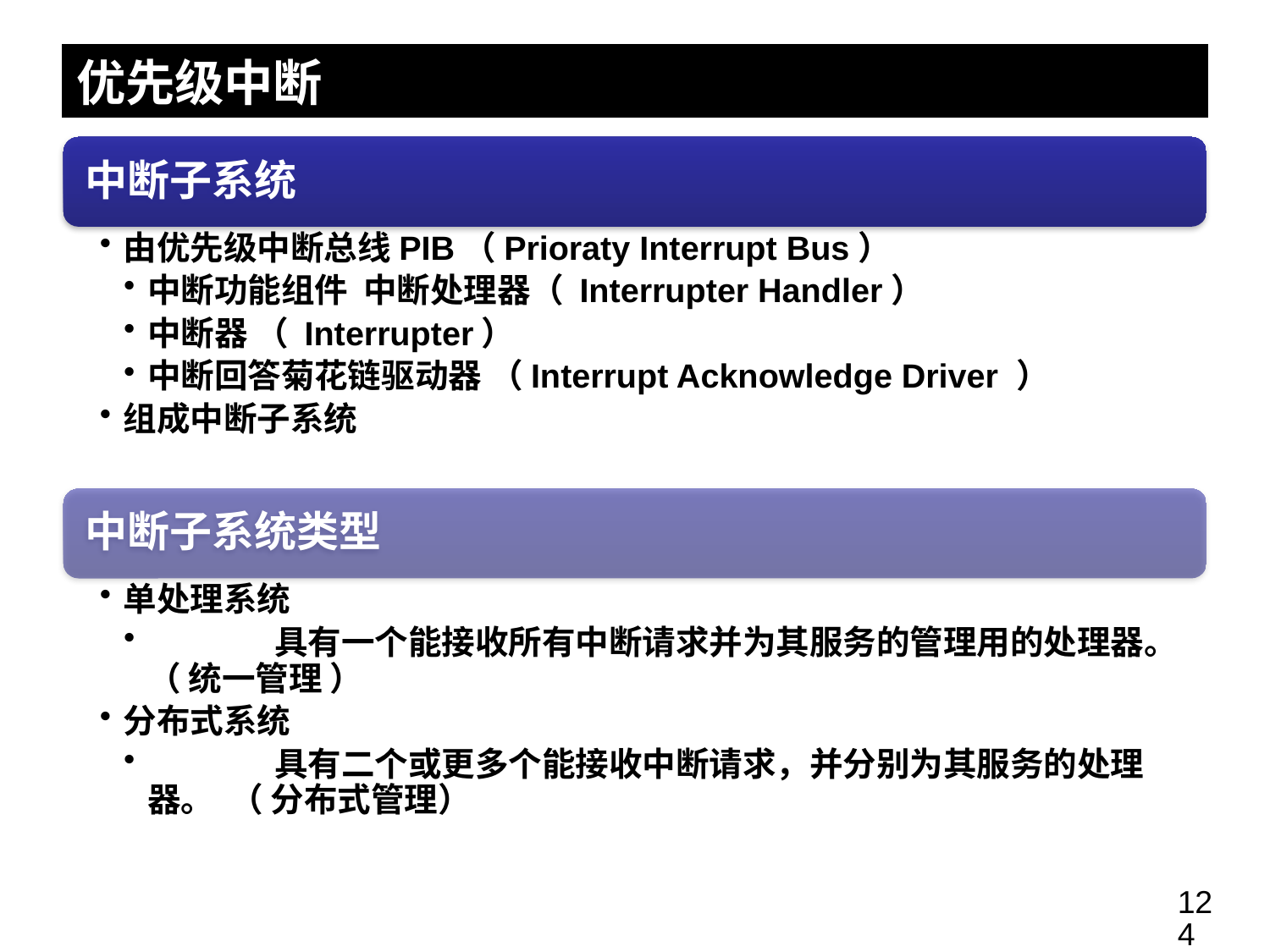

# 优先级中断
中断子系统
由优先级中断总线PIB（Prioraty Interrupt Bus）
中断功能组件  中断处理器（ Interrupter Handler）
中断器 （ Interrupter）
中断回答菊花链驱动器 （Interrupt Acknowledge Driver ）
组成中断子系统
中断子系统类型
单处理系统
	具有一个能接收所有中断请求并为其服务的管理用的处理器。（ 统一管理 ）
分布式系统
	具有二个或更多个能接收中断请求，并分别为其服务的处理器。  （ 分布式管理）
124